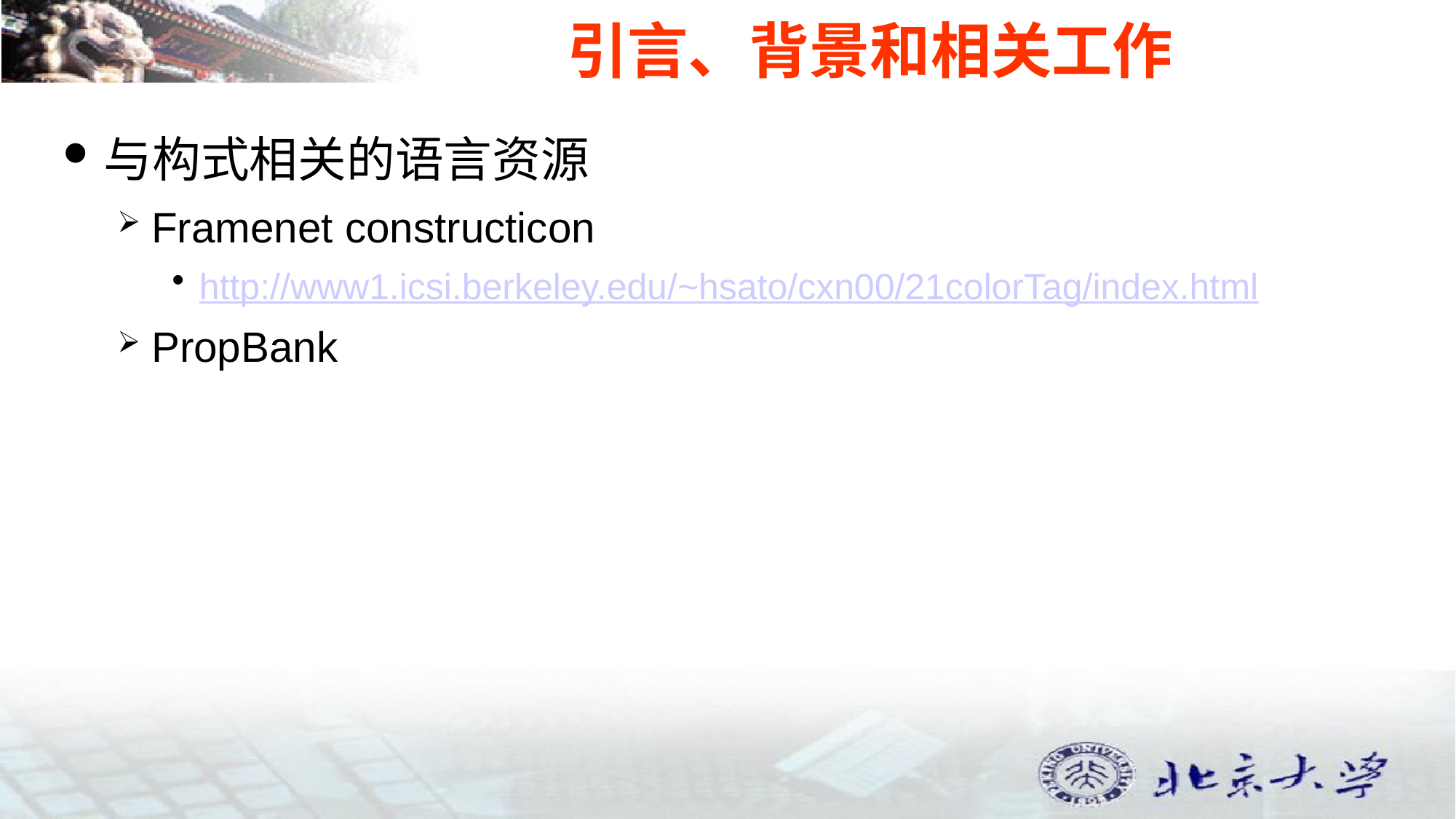

# 引言、背景和相关工作
与构式相关的语言资源
Framenet constructicon
http://www1.icsi.berkeley.edu/~hsato/cxn00/21colorTag/index.html
PropBank